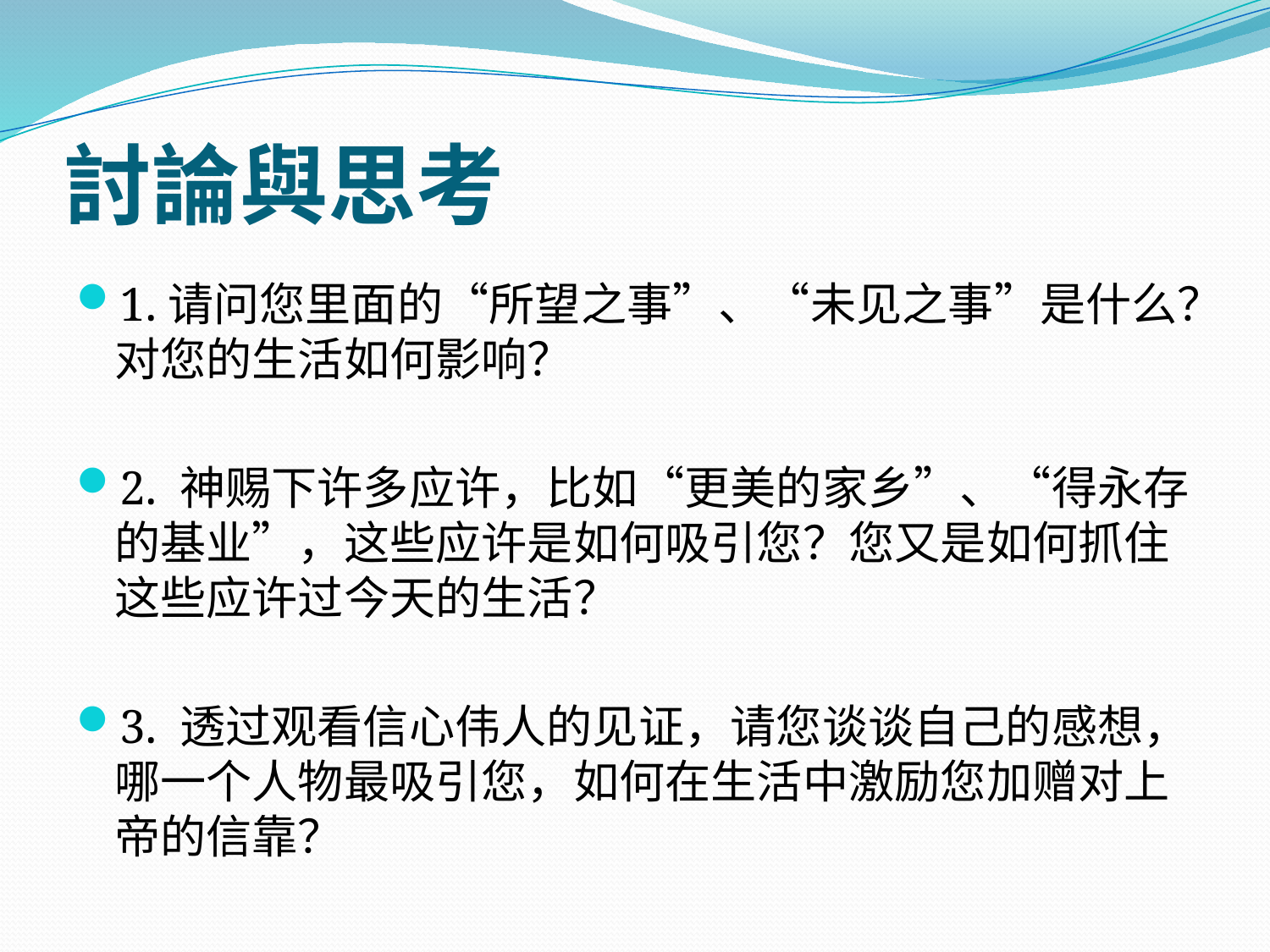

# 討論與思考
1.请问您里面的“所望之事”、“未见之事”是什么？对您的生活如何影响？

2. 神赐下许多应许，比如“更美的家乡”、“得永存的基业”，这些应许是如何吸引您？您又是如何抓住这些应许过今天的生活？

3. 透过观看信心伟人的见证，请您谈谈自己的感想，哪一个人物最吸引您，如何在生活中激励您加赠对上帝的信靠？